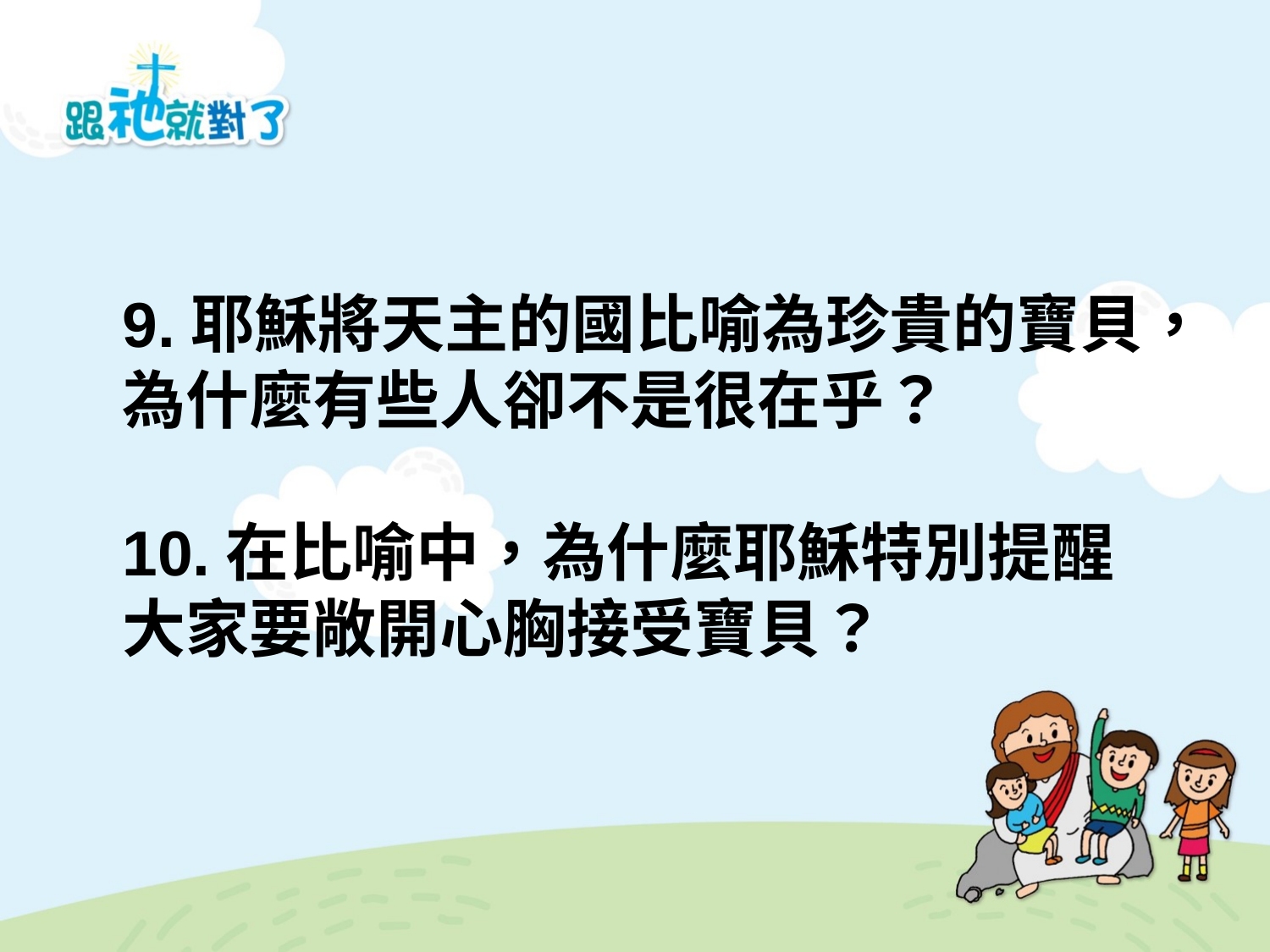

9.耶穌將天主的國比喻為珍貴的寶貝，為什麼有些人卻不是很在乎？

10.在比喻中，為什麼耶穌特別提醒大家要敞開心胸接受寶貝？